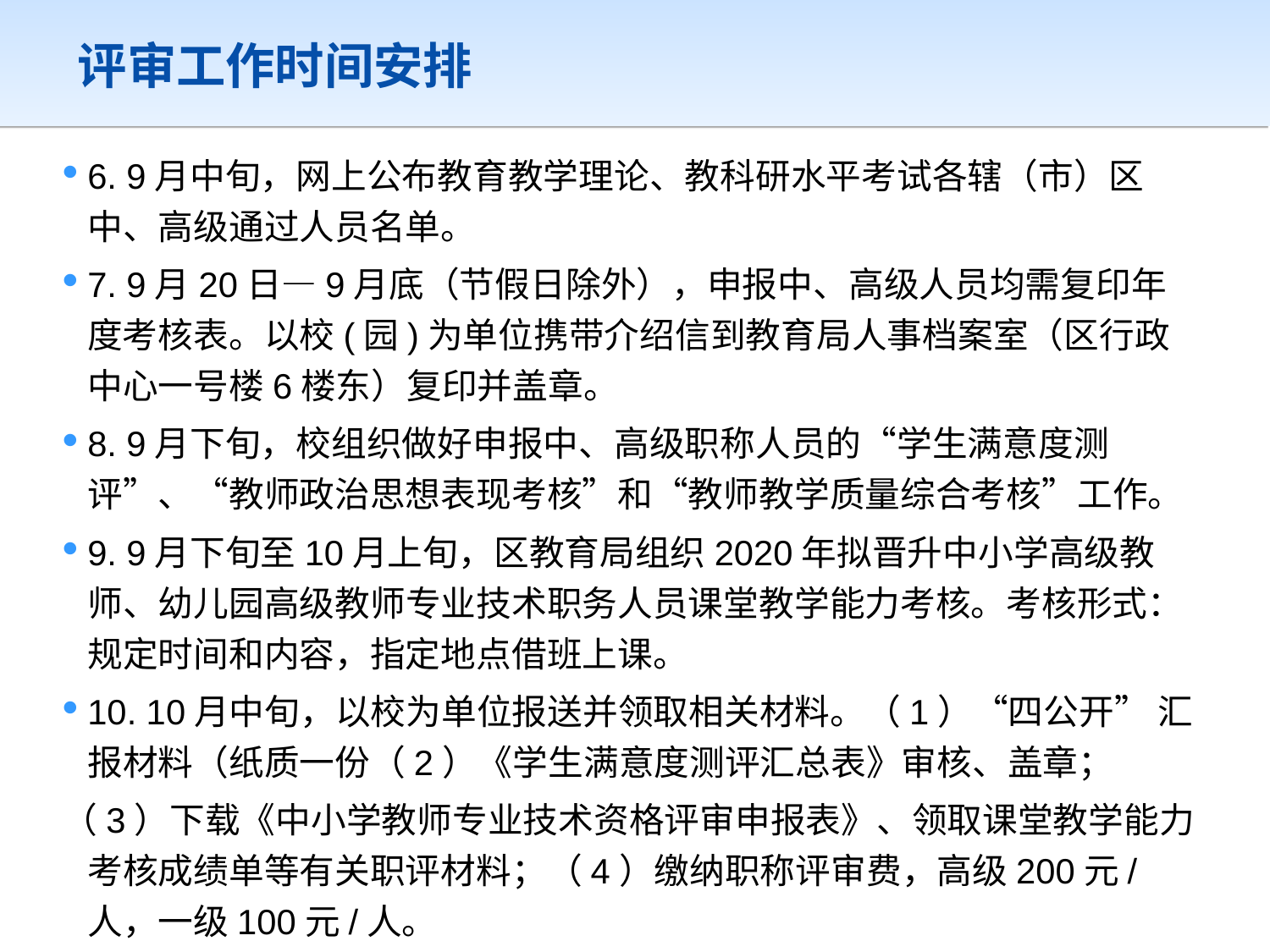

# 评审工作时间安排
6. 9月中旬，网上公布教育教学理论、教科研水平考试各辖（市）区中、高级通过人员名单。
7. 9月20日—9月底（节假日除外），申报中、高级人员均需复印年度考核表。以校(园)为单位携带介绍信到教育局人事档案室（区行政中心一号楼6楼东）复印并盖章。
8. 9月下旬，校组织做好申报中、高级职称人员的“学生满意度测评”、“教师政治思想表现考核”和“教师教学质量综合考核”工作。
9. 9月下旬至10月上旬，区教育局组织2020年拟晋升中小学高级教师、幼儿园高级教师专业技术职务人员课堂教学能力考核。考核形式：规定时间和内容，指定地点借班上课。
10. 10月中旬，以校为单位报送并领取相关材料。（1）“四公开” 汇报材料（纸质一份（2）《学生满意度测评汇总表》审核、盖章；
（3）下载《中小学教师专业技术资格评审申报表》、领取课堂教学能力考核成绩单等有关职评材料；（4）缴纳职称评审费，高级200元/人，一级100元/人。